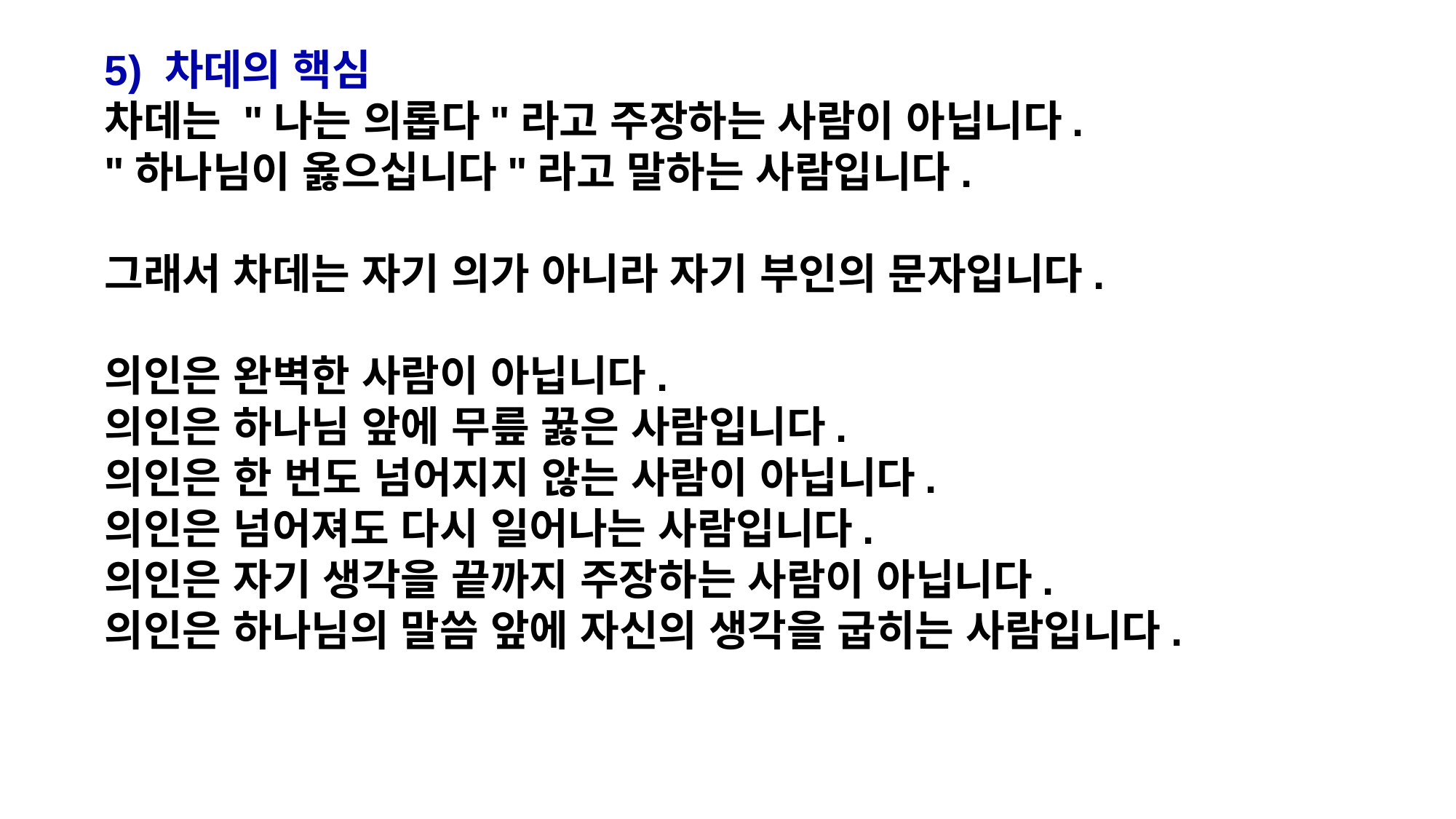

5) 차데의 핵심
차데는 "나는 의롭다"라고 주장하는 사람이 아닙니다.
"하나님이 옳으십니다"라고 말하는 사람입니다.

그래서 차데는 자기 의가 아니라 자기 부인의 문자입니다.

의인은 완벽한 사람이 아닙니다.
의인은 하나님 앞에 무릎 꿇은 사람입니다.
의인은 한 번도 넘어지지 않는 사람이 아닙니다.
의인은 넘어져도 다시 일어나는 사람입니다.
의인은 자기 생각을 끝까지 주장하는 사람이 아닙니다.
의인은 하나님의 말씀 앞에 자신의 생각을 굽히는 사람입니다.